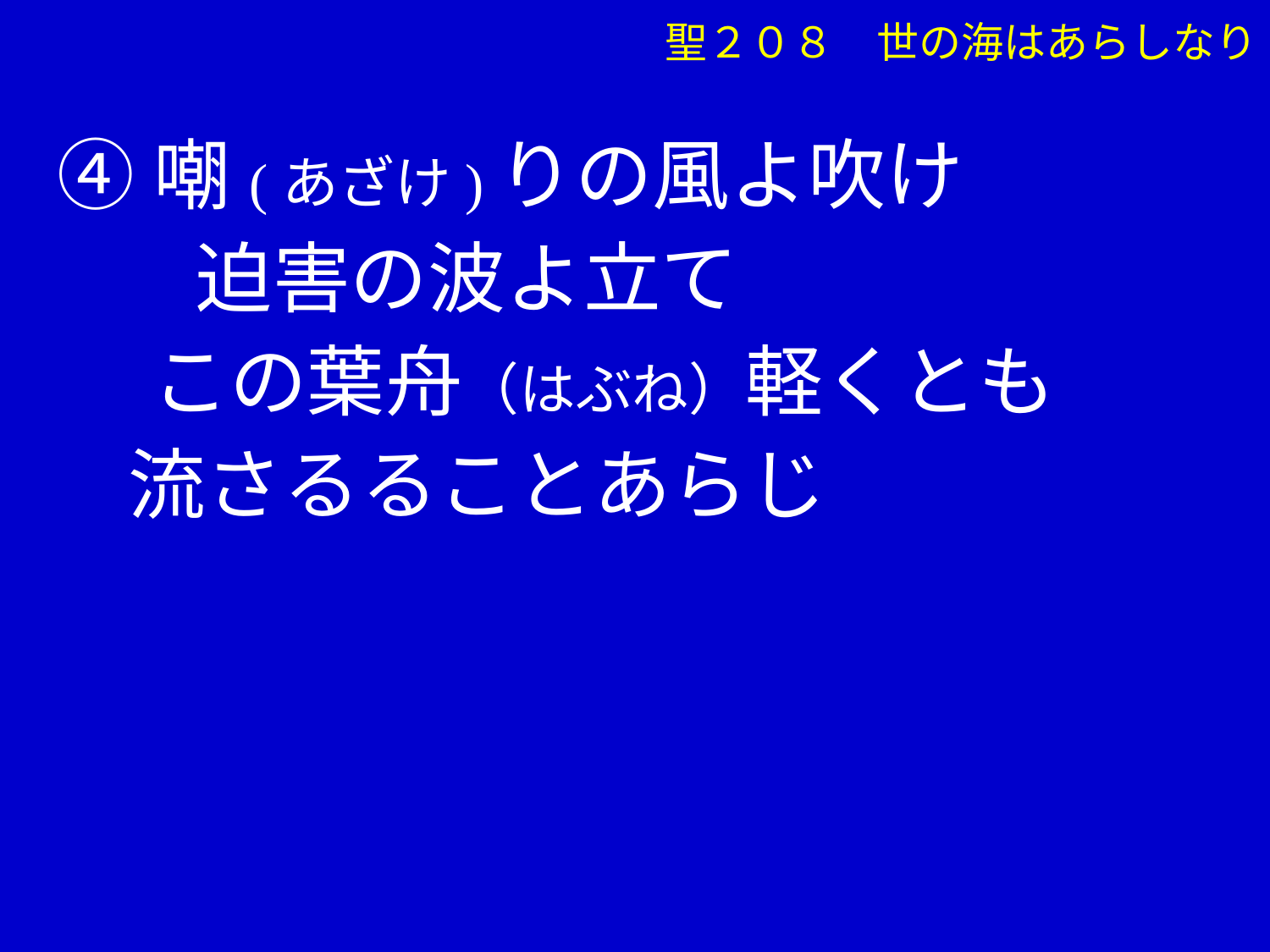

聖２０８　世の海はあらしなり
  ④嘲(あざけ)りの風よ吹け
　　 迫害の波よ立て
　   この葉舟（はぶね）軽くとも
     流さるることあらじ